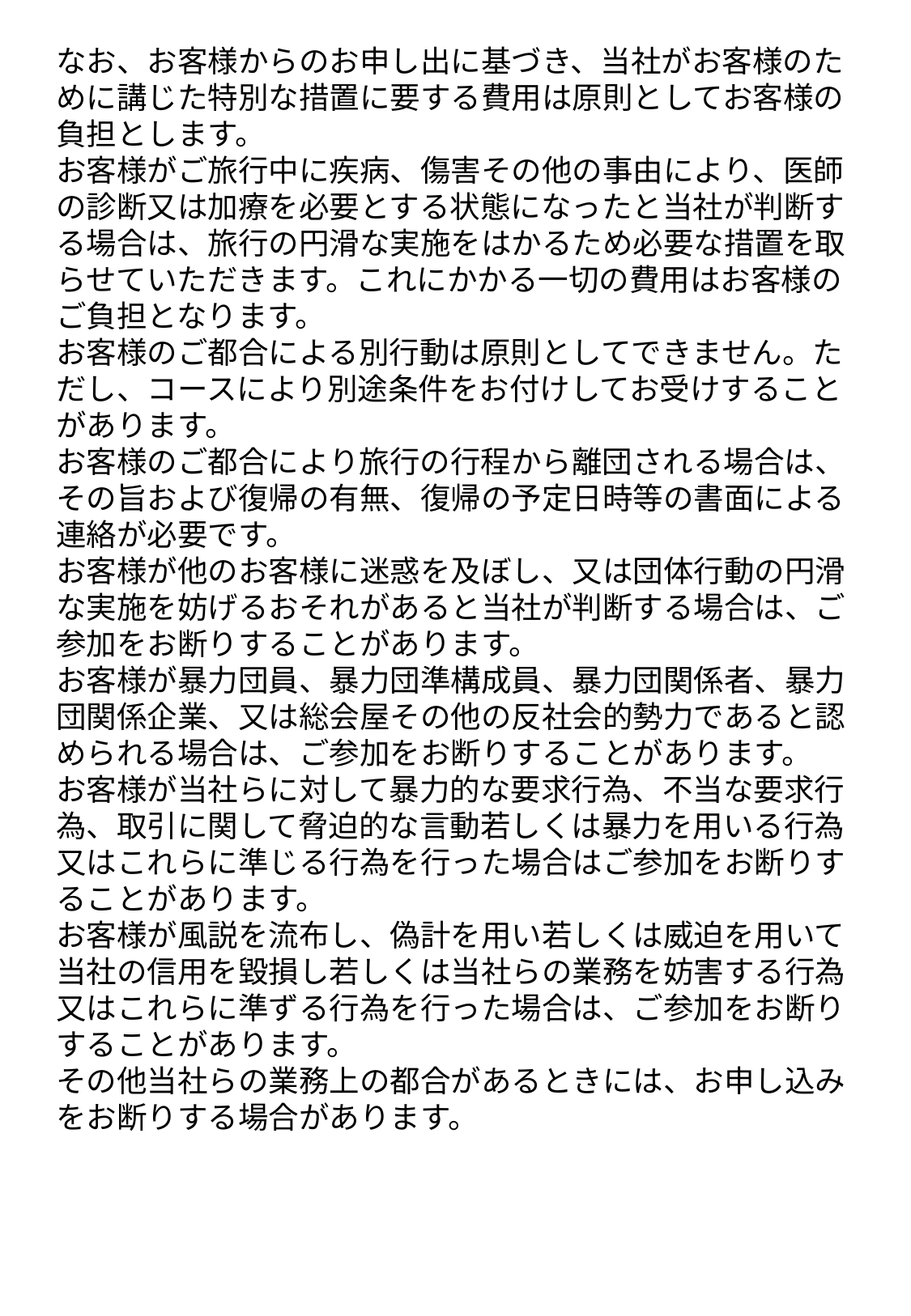

なお、お客様からのお申し出に基づき、当社がお客様のために講じた特別な措置に要する費用は原則としてお客様の負担とします。
お客様がご旅行中に疾病、傷害その他の事由により、医師の診断又は加療を必要とする状態になったと当社が判断する場合は、旅行の円滑な実施をはかるため必要な措置を取らせていただきます。これにかかる一切の費用はお客様のご負担となります。
お客様のご都合による別行動は原則としてできません。ただし、コースにより別途条件をお付けしてお受けすることがあります。
お客様のご都合により旅行の行程から離団される場合は、その旨および復帰の有無、復帰の予定日時等の書面による連絡が必要です。
お客様が他のお客様に迷惑を及ぼし、又は団体行動の円滑な実施を妨げるおそれがあると当社が判断する場合は、ご参加をお断りすることがあります。
お客様が暴力団員、暴力団準構成員、暴力団関係者、暴力団関係企業、又は総会屋その他の反社会的勢力であると認められる場合は、ご参加をお断りすることがあります。
お客様が当社らに対して暴力的な要求行為、不当な要求行為、取引に関して脅迫的な言動若しくは暴力を用いる行為又はこれらに準じる行為を行った場合はご参加をお断りすることがあります。
お客様が風説を流布し、偽計を用い若しくは威迫を用いて当社の信用を毀損し若しくは当社らの業務を妨害する行為又はこれらに準ずる行為を行った場合は、ご参加をお断りすることがあります。
その他当社らの業務上の都合があるときには、お申し込みをお断りする場合があります。